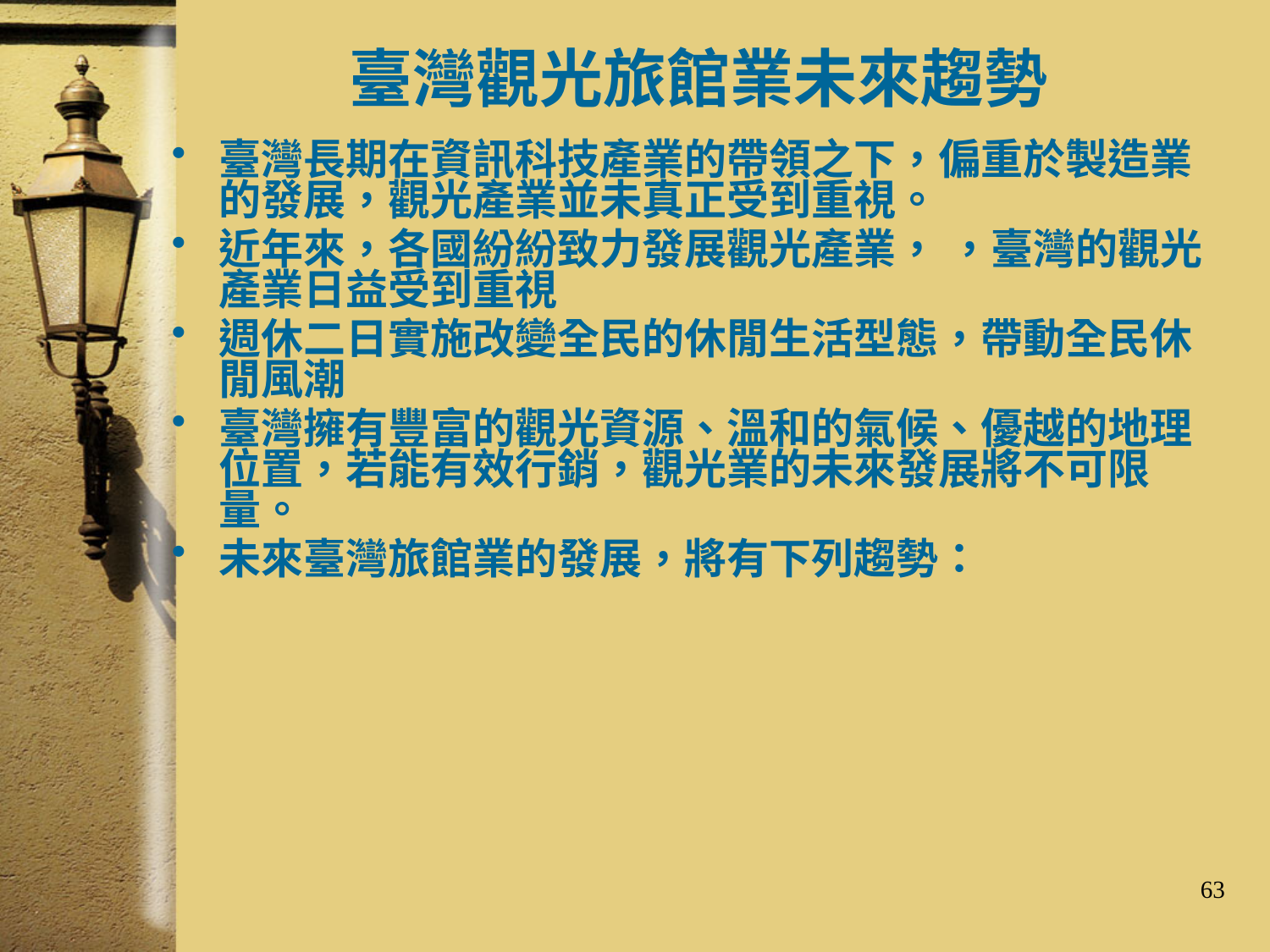

# 臺灣觀光旅館業未來趨勢
臺灣長期在資訊科技產業的帶領之下，偏重於製造業的發展，觀光產業並未真正受到重視。
近年來，各國紛紛致力發展觀光產業， ，臺灣的觀光產業日益受到重視
週休二日實施改變全民的休閒生活型態，帶動全民休閒風潮
臺灣擁有豐富的觀光資源、溫和的氣候、優越的地理位置，若能有效行銷，觀光業的未來發展將不可限量。
未來臺灣旅館業的發展，將有下列趨勢：
63